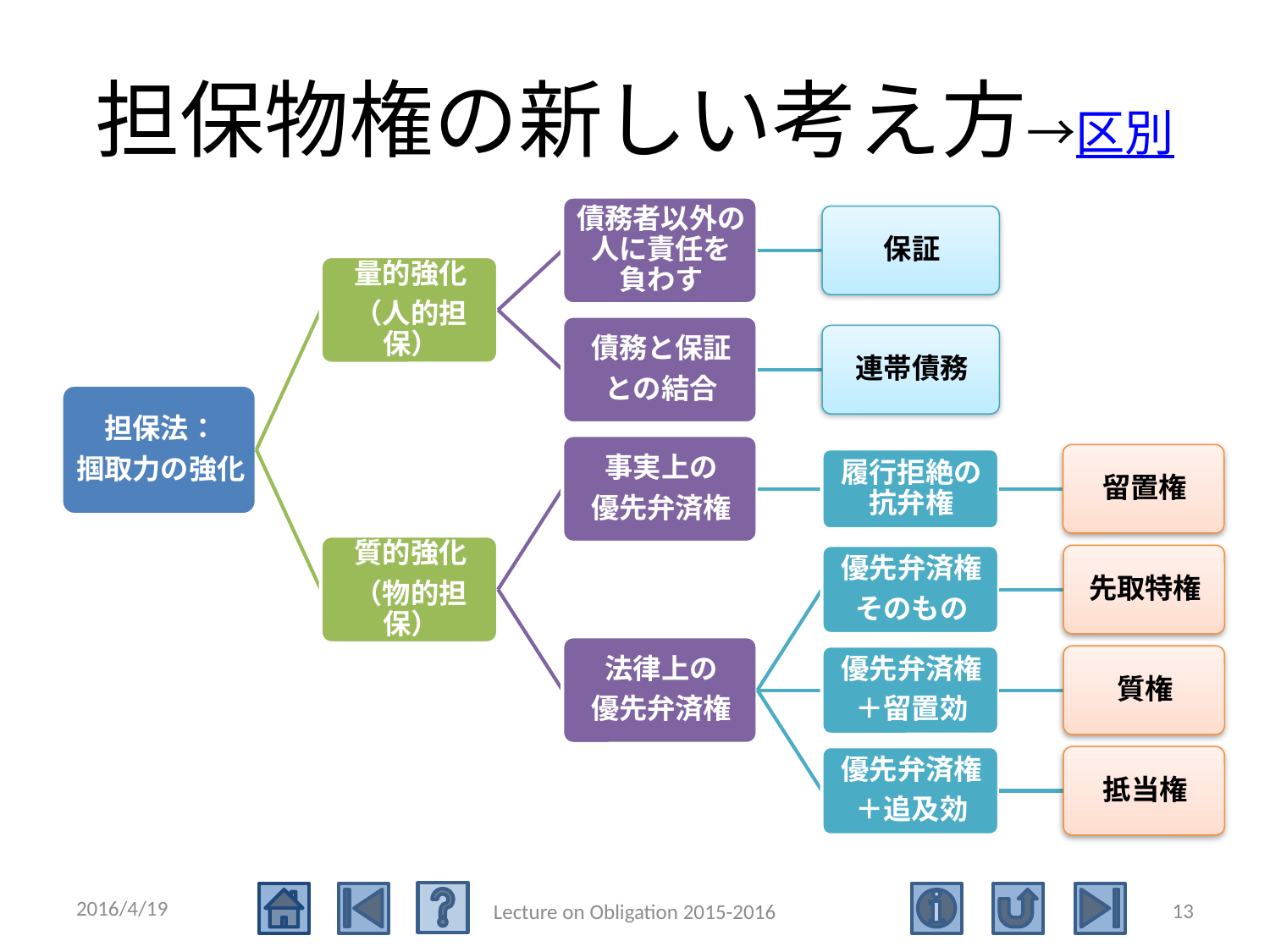

# 担保物権の新しい考え方→区別
担保法：
掴取力の強化

量的強化
（人的担保）

債務者以外の人に責任を
負わす

保証

債務と保証
との結合

連帯債務

質的強化
（物的担保）

事実上の
優先弁済権

履行拒絶の抗弁権

留置権

法律上の
優先弁済権

優先弁済権
そのもの

先取特権

優先弁済権
＋留置効

質権

優先弁済権
＋追及効

抵当権
2016/4/19
13
Lecture on Obligation 2015-2016